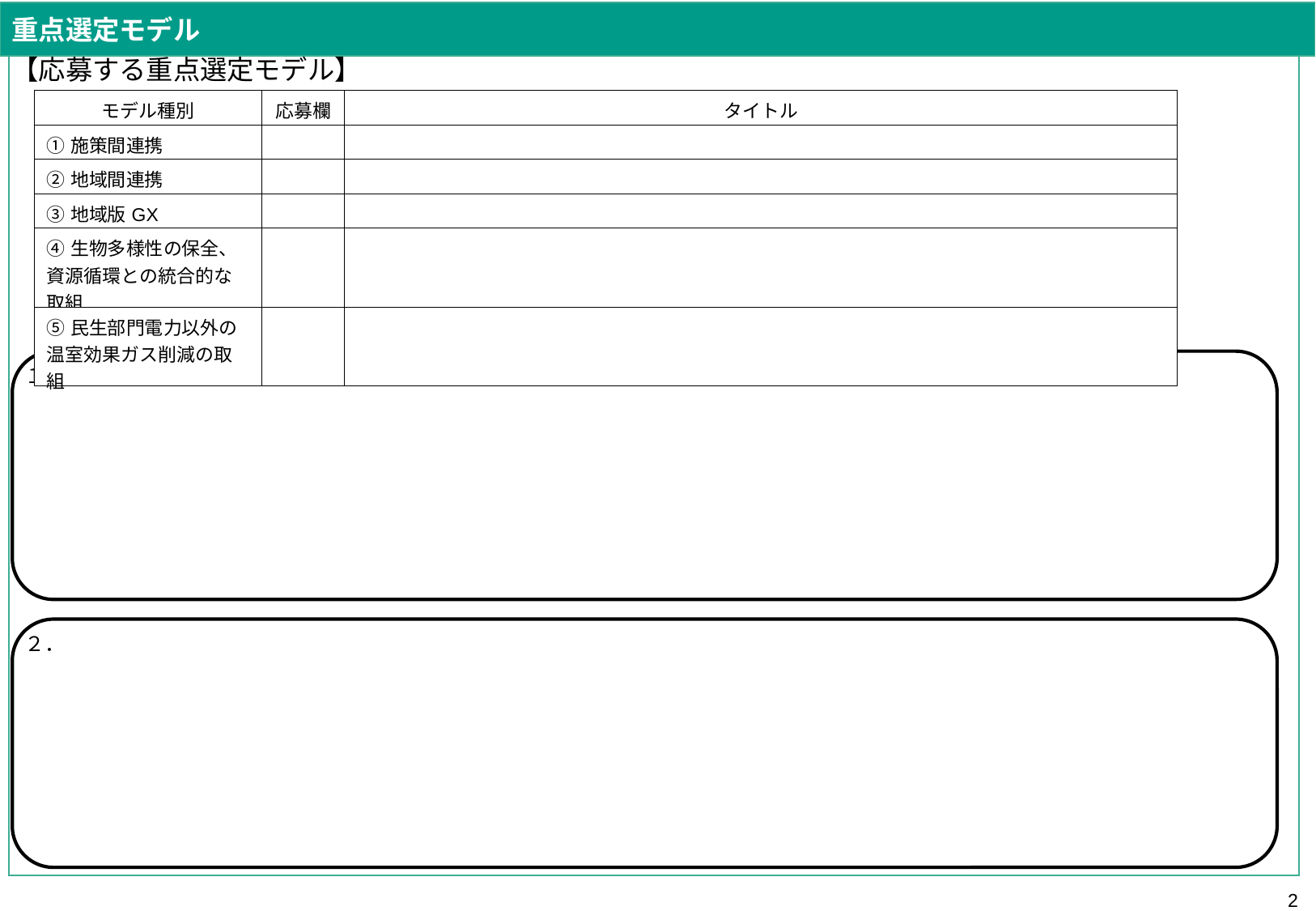

重点選定モデル

【応募する重点選定モデル】

| モデル種別 | 応募欄 | タイトル |
| --- | --- | --- |
| ①施策間連携 |  |  |
| ②地域間連携 |  |  |
| ③地域版GX |  |  |
| ④生物多様性の保全、資源循環との統合的な取組 |  |  |
| ⑤民生部門電力以外の温室効果ガス削減の取組 |  |  |
１．

２．